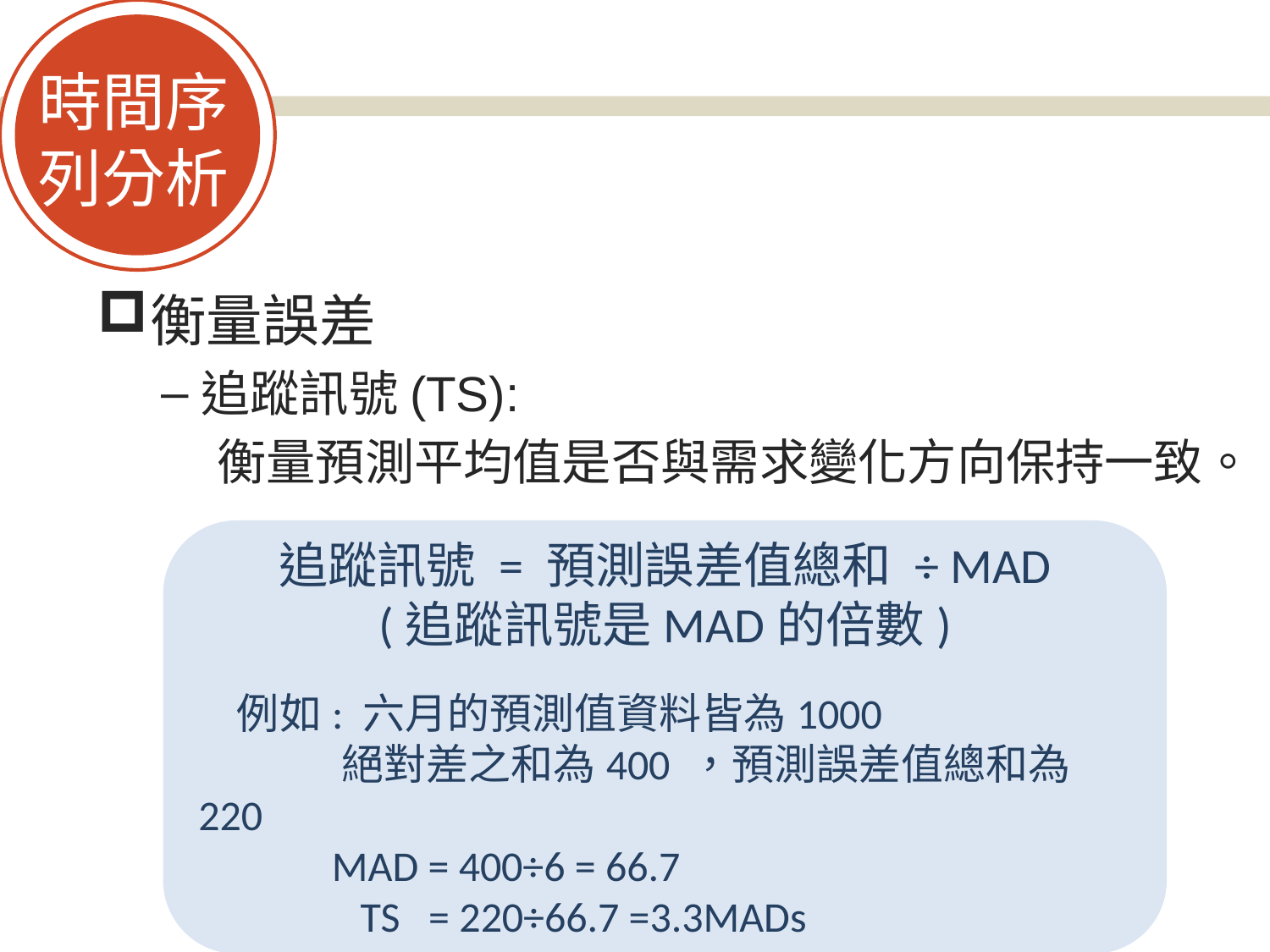

時間序
列分析
#
衡量誤差
追蹤訊號(TS):
    衡量預測平均值是否與需求變化方向保持一致。
追蹤訊號 = 預測誤差值總和 ÷ MAD
(追蹤訊號是MAD的倍數)

   例如: 六月的預測值資料皆為1000
              絕對差之和為400 ，預測誤差值總和為220
              MAD = 400÷6 = 66.7
                 TS   = 220÷66.7 =3.3MADs